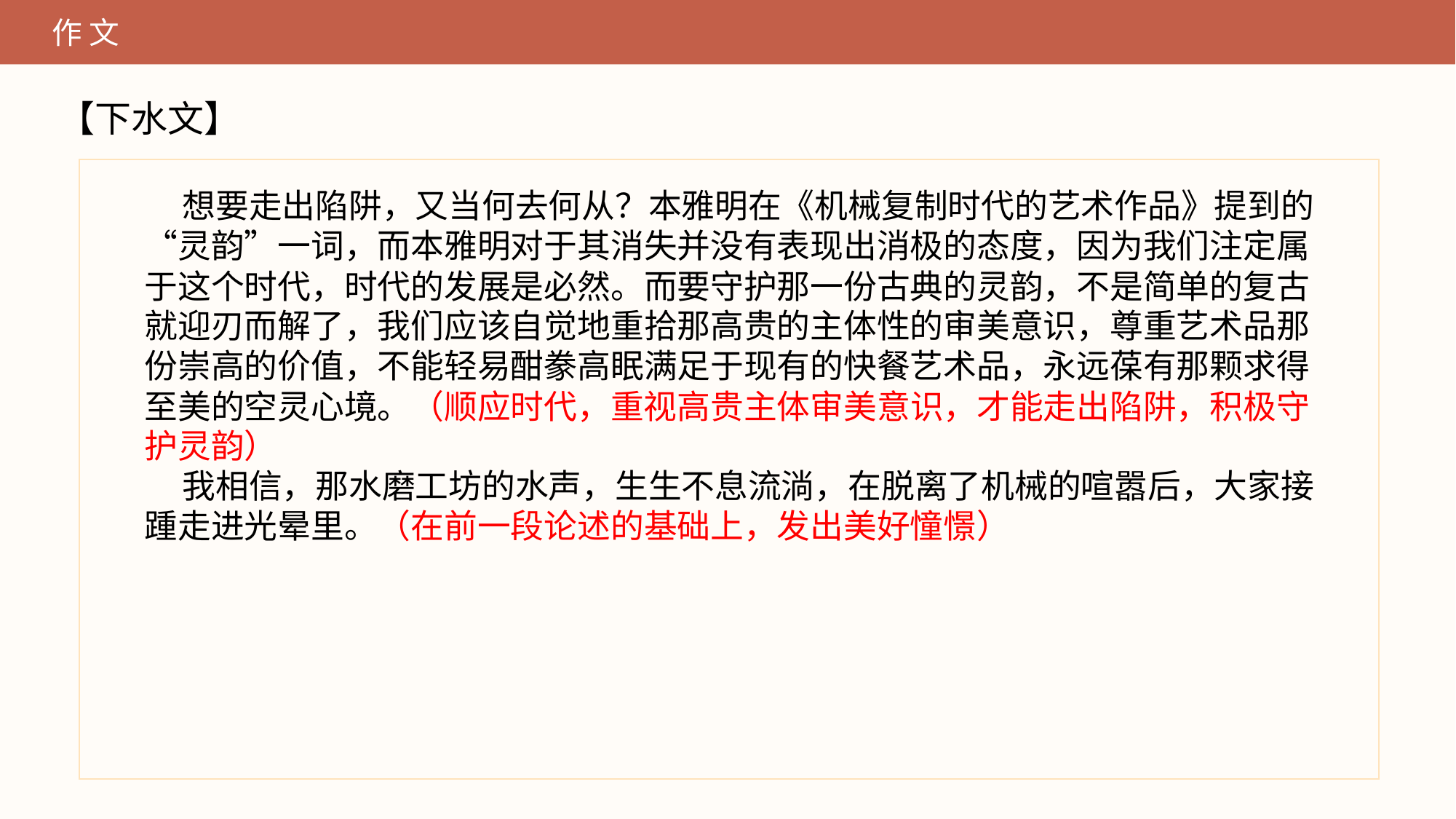

作 文
【下水文】

    想要走出陷阱，又当何去何从？本雅明在《机械复制时代的艺术作品》提到的“灵韵”一词，而本雅明对于其消失并没有表现出消极的态度，因为我们注定属于这个时代，时代的发展是必然。而要守护那一份古典的灵韵，不是简单的复古就迎刃而解了，我们应该自觉地重拾那高贵的主体性的审美意识，尊重艺术品那份崇高的价值，不能轻易酣豢高眠满足于现有的快餐艺术品，永远葆有那颗求得至美的空灵心境。（顺应时代，重视高贵主体审美意识，才能走出陷阱，积极守护灵韵）
    我相信，那水磨工坊的水声，生生不息流淌，在脱离了机械的喧嚣后，大家接踵走进光晕里。（在前一段论述的基础上，发出美好憧憬）